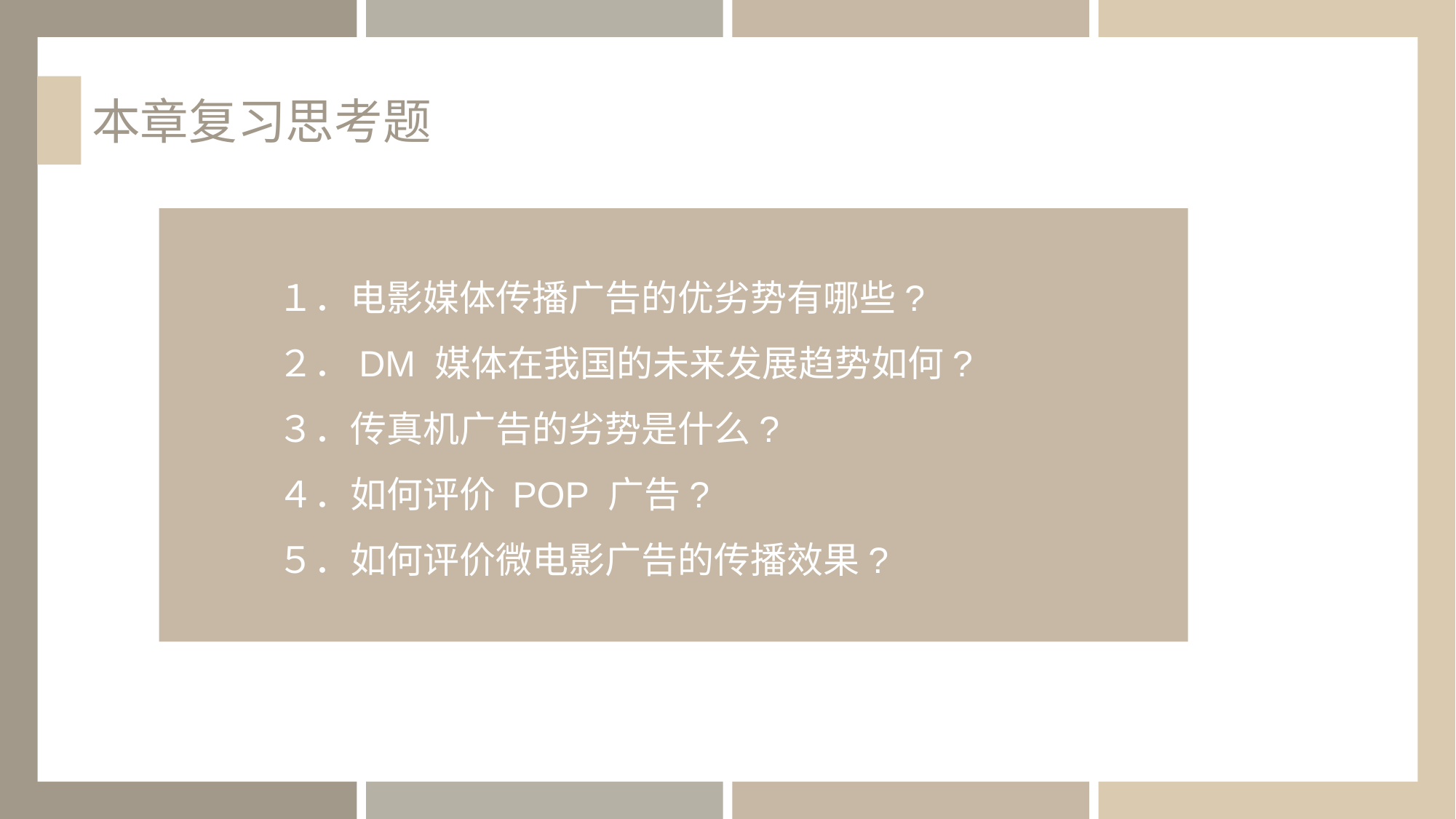

本章复习思考题

１．电影媒体传播广告的优劣势有哪些?
２．DM 媒体在我国的未来发展趋势如何?
３．传真机广告的劣势是什么?
４．如何评价 POP 广告?
５．如何评价微电影广告的传播效果?